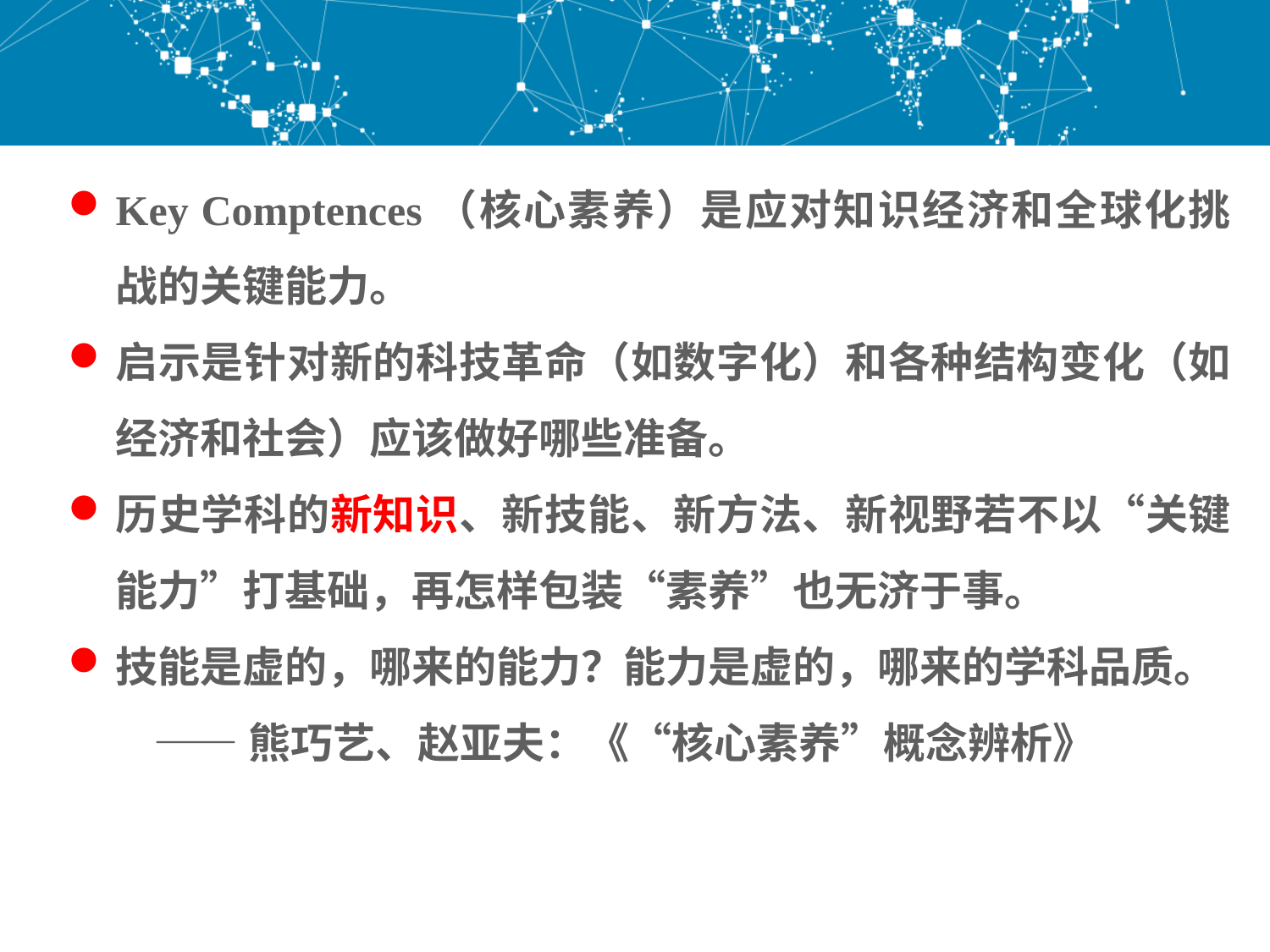

#
Key Comptences（核心素养）是应对知识经济和全球化挑战的关键能力。
启示是针对新的科技革命（如数字化）和各种结构变化（如经济和社会）应该做好哪些准备。
历史学科的新知识、新技能、新方法、新视野若不以“关键能力”打基础，再怎样包装“素养”也无济于事。
技能是虚的，哪来的能力？能力是虚的，哪来的学科品质。
         ——熊巧艺、赵亚夫：《“核心素养”概念辨析》